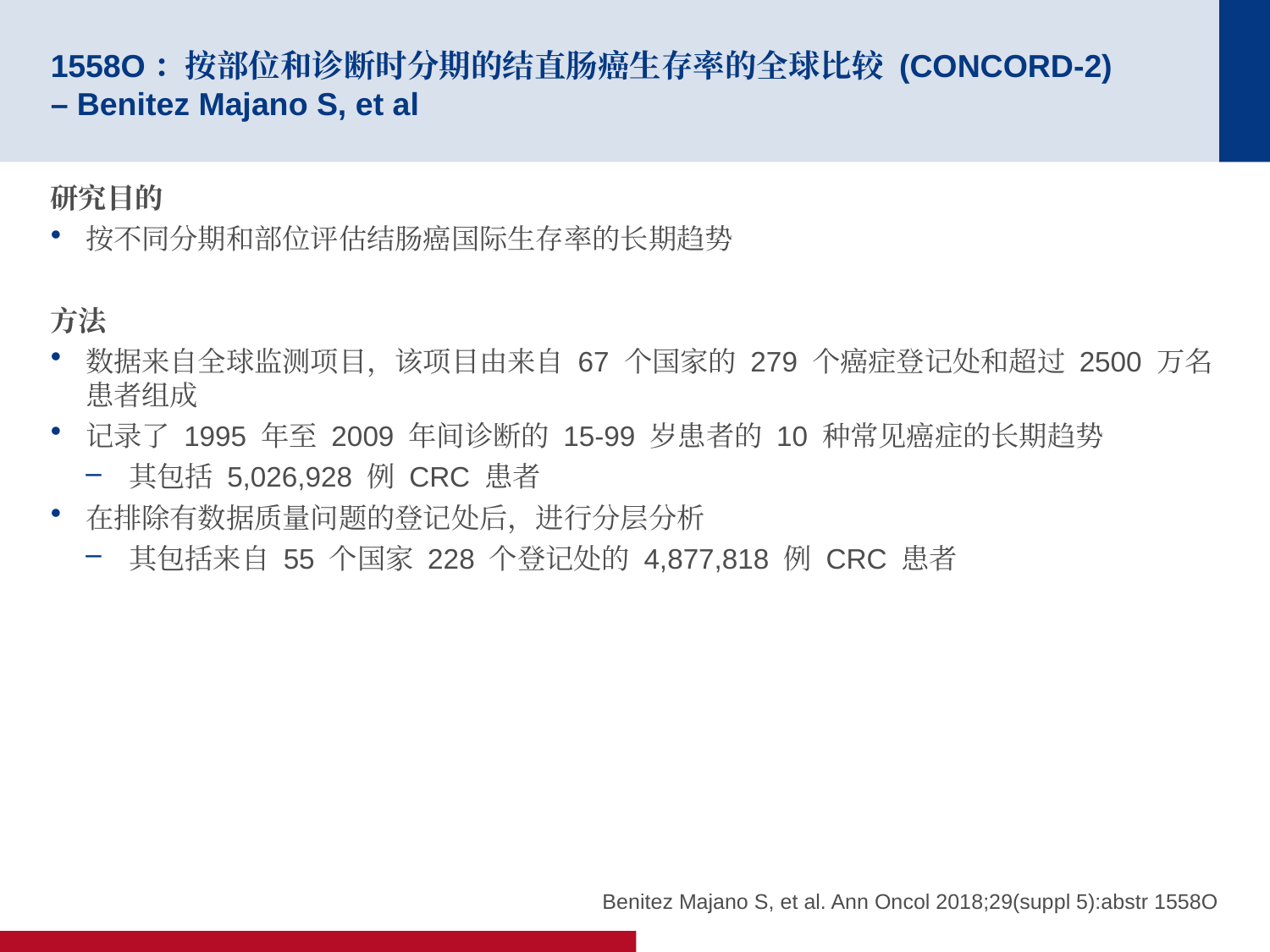

# 1558O：按部位和诊断时分期的结直肠癌生存率的全球比较 (CONCORD-2) – Benitez Majano S, et al
研究目的
按不同分期和部位评估结肠癌国际生存率的长期趋势

方法
数据来自全球监测项目，该项目由来自 67 个国家的 279 个癌症登记处和超过 2500 万名患者组成
记录了 1995 年至 2009 年间诊断的 15-99 岁患者的 10 种常见癌症的长期趋势
其包括 5,026,928 例 CRC 患者
在排除有数据质量问题的登记处后，进行分层分析
其包括来自 55 个国家 228 个登记处的 4,877,818 例 CRC 患者
Benitez Majano S, et al. Ann Oncol 2018;29(suppl 5):abstr 1558O